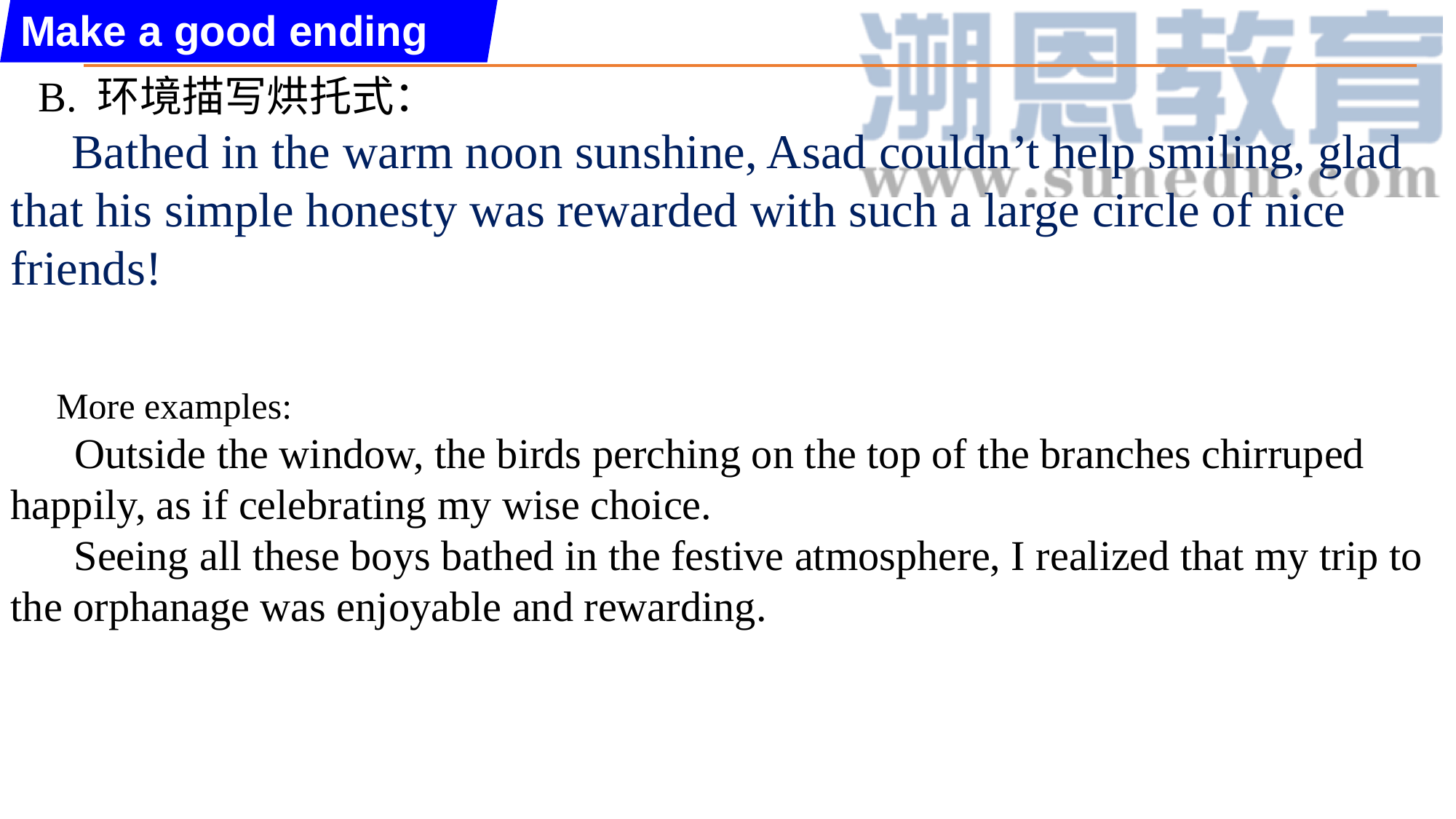

Make a good ending
   B. 环境描写烘托式：
     Bathed in the warm noon sunshine, Asad couldn’t help smiling, glad that his simple honesty was rewarded with such a large circle of nice friends!

     More examples:
       Outside the window, the birds perching on the top of the branches chirruped happily, as if celebrating my wise choice.
      Seeing all these boys bathed in the festive atmosphere, I realized that my trip to the orphanage was enjoyable and rewarding.